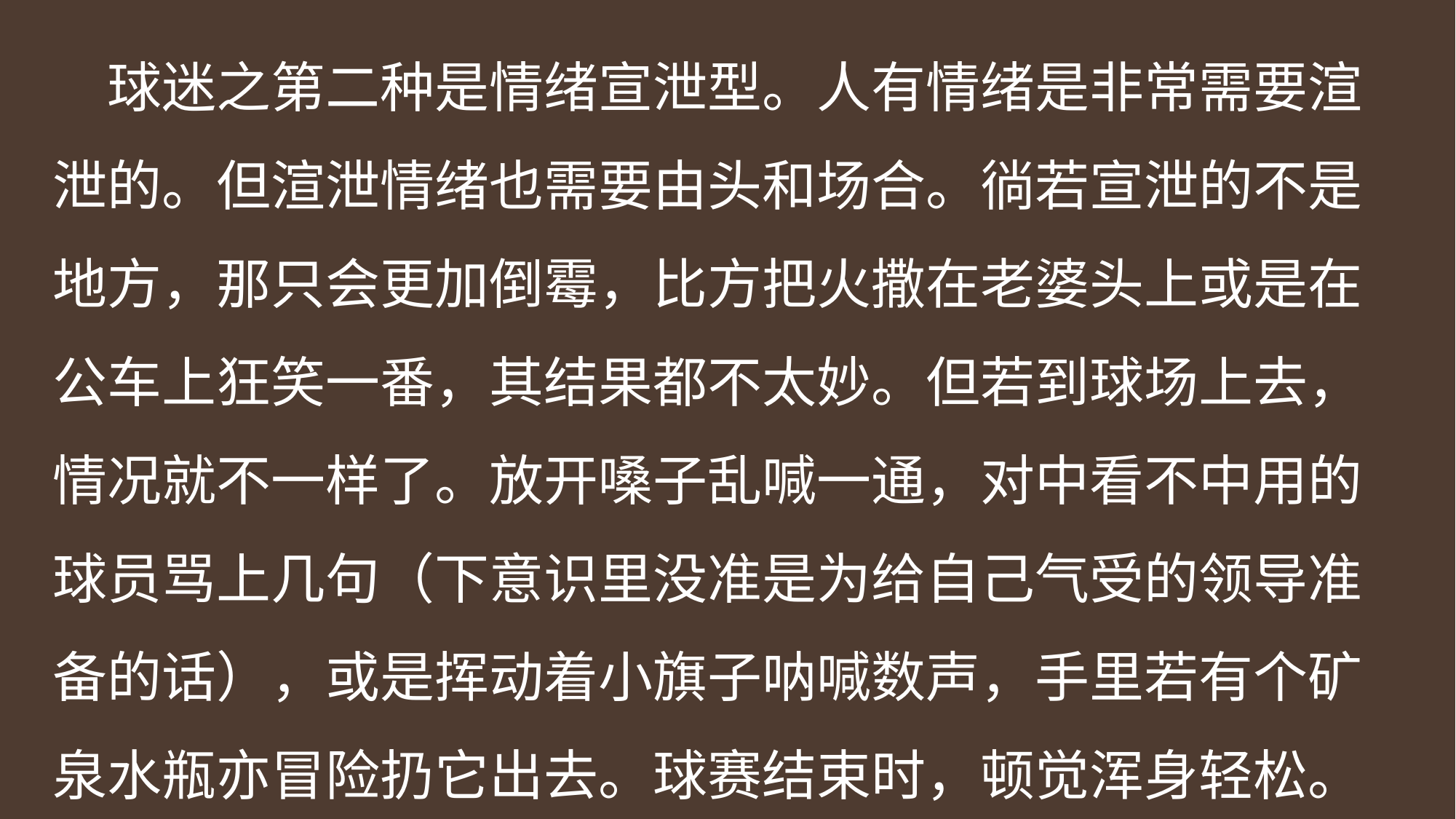

球迷之第二种是情绪宣泄型。人有情绪是非常需要渲泄的。但渲泄情绪也需要由头和场合。徜若宣泄的不是地方，那只会更加倒霉，比方把火撒在老婆头上或是在公车上狂笑一番，其结果都不太妙。但若到球场上去，情况就不一样了。放开嗓子乱喊一通，对中看不中用的球员骂上几句（下意识里没准是为给自己气受的领导准备的话），或是挥动着小旗子呐喊数声，手里若有个矿泉水瓶亦冒险扔它出去。球赛结束时，顿觉浑身轻松。